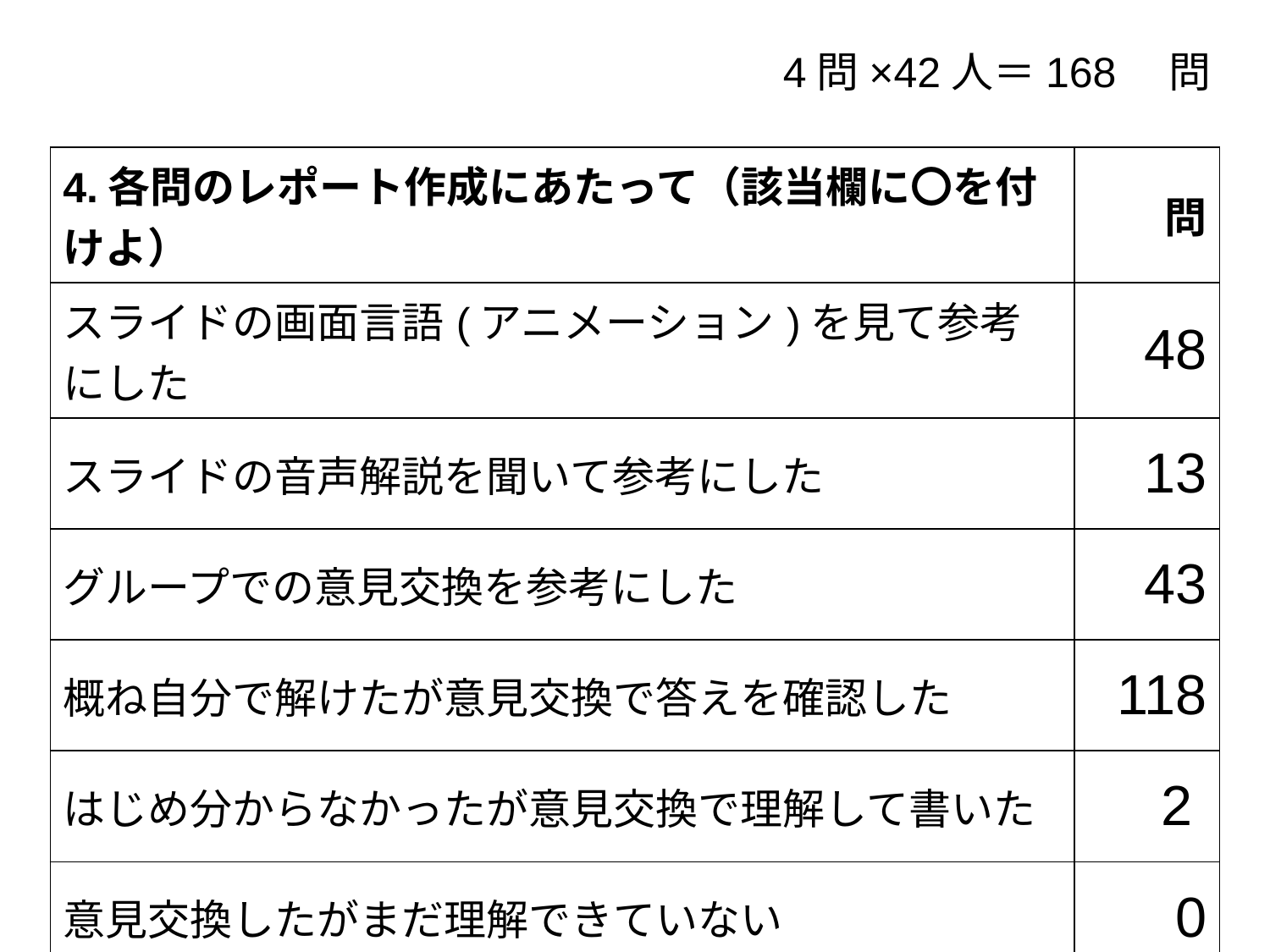

4問×42人＝168　問
| 4.各問のレポート作成にあたって（該当欄に〇を付けよ） | 問 |
| --- | --- |
| スライドの画面言語(アニメーション)を見て参考にした | 48 |
| スライドの音声解説を聞いて参考にした | 13 |
| グループでの意見交換を参考にした | 43 |
| 概ね自分で解けたが意見交換で答えを確認した | 118 |
| はじめ分からなかったが意見交換で理解して書いた | 2 |
| 意見交換したがまだ理解できていない | 0 |